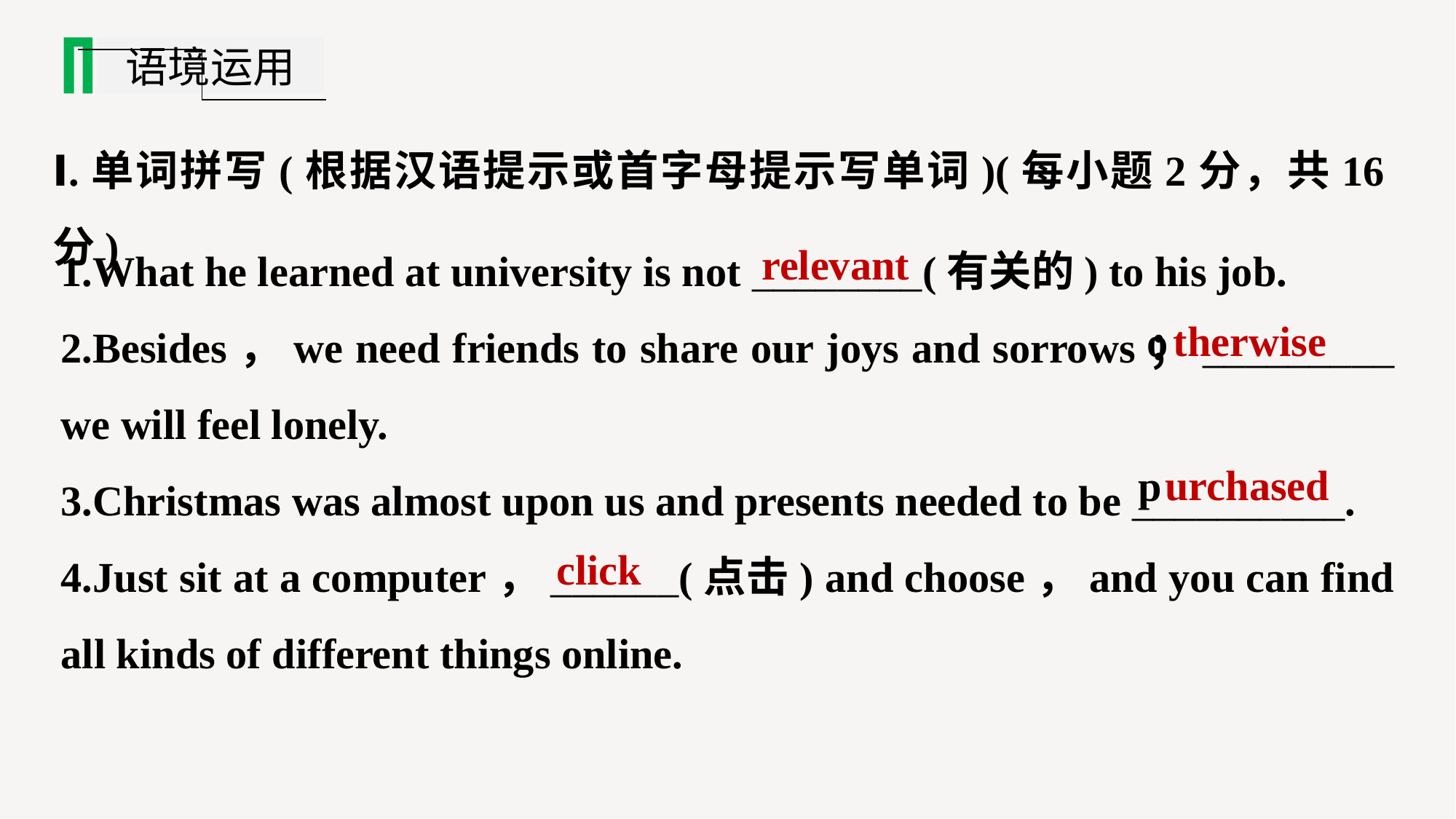

语境运用

Ⅰ.单词拼写(根据汉语提示或首字母提示写单词)(每小题2分，共16分)
1.What he learned at university is not ________(有关的) to his job.
2.Besides，we need friends to share our joys and sorrows；_________ we will feel lonely.
3.Christmas was almost upon us and presents needed to be __________.
4.Just sit at a computer，______(点击) and choose，and you can find all kinds of different things online.
relevant
therwise
o
urchased
p
click